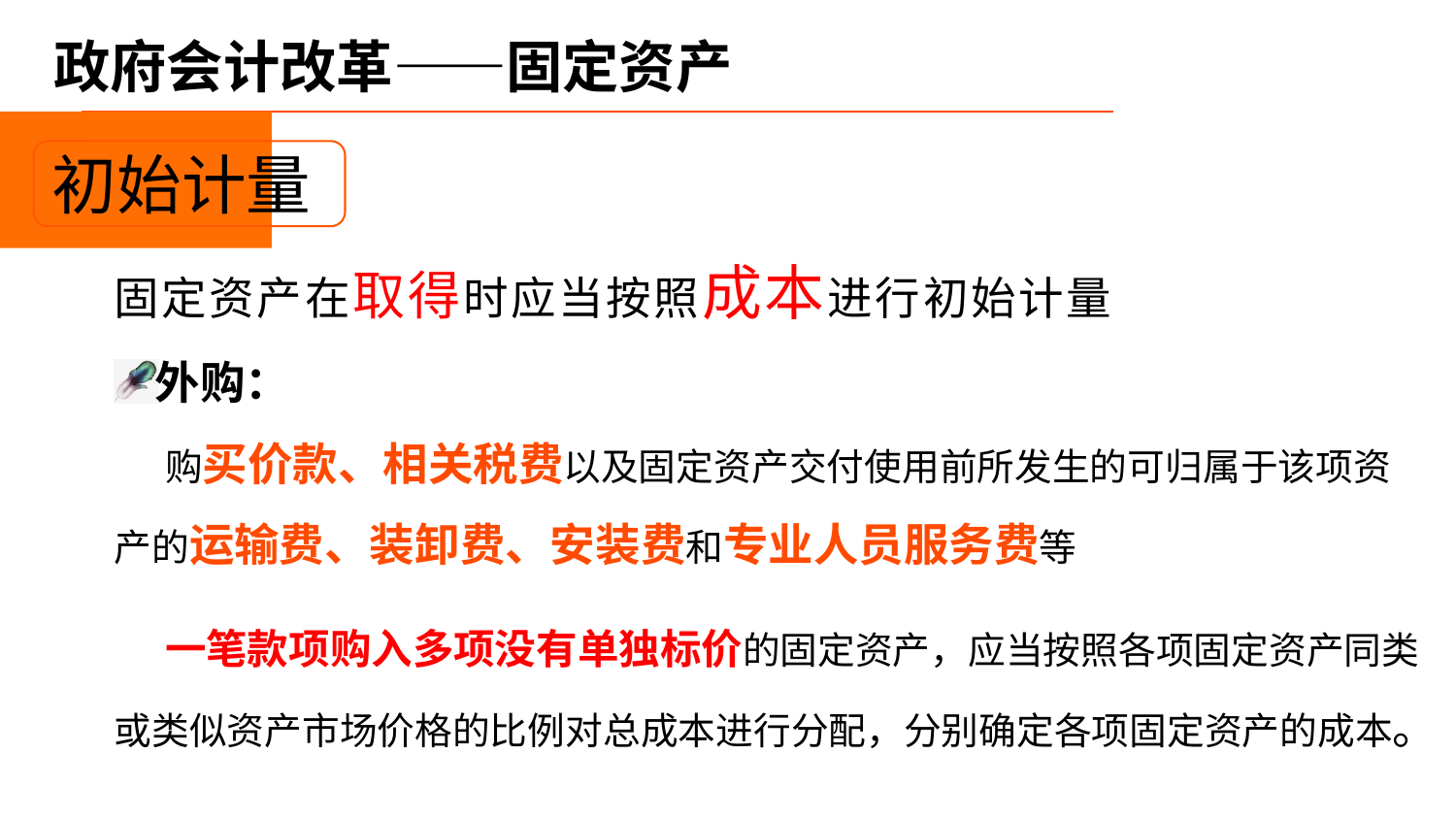

# 政府会计改革——固定资产

初始计量
固定资产在取得时应当按照成本进行初始计量
外购：
     购买价款、相关税费以及固定资产交付使用前所发生的可归属于该项资产的运输费、装卸费、安装费和专业人员服务费等

     一笔款项购入多项没有单独标价的固定资产，应当按照各项固定资产同类或类似资产市场价格的比例对总成本进行分配，分别确定各项固定资产的成本。

例：4